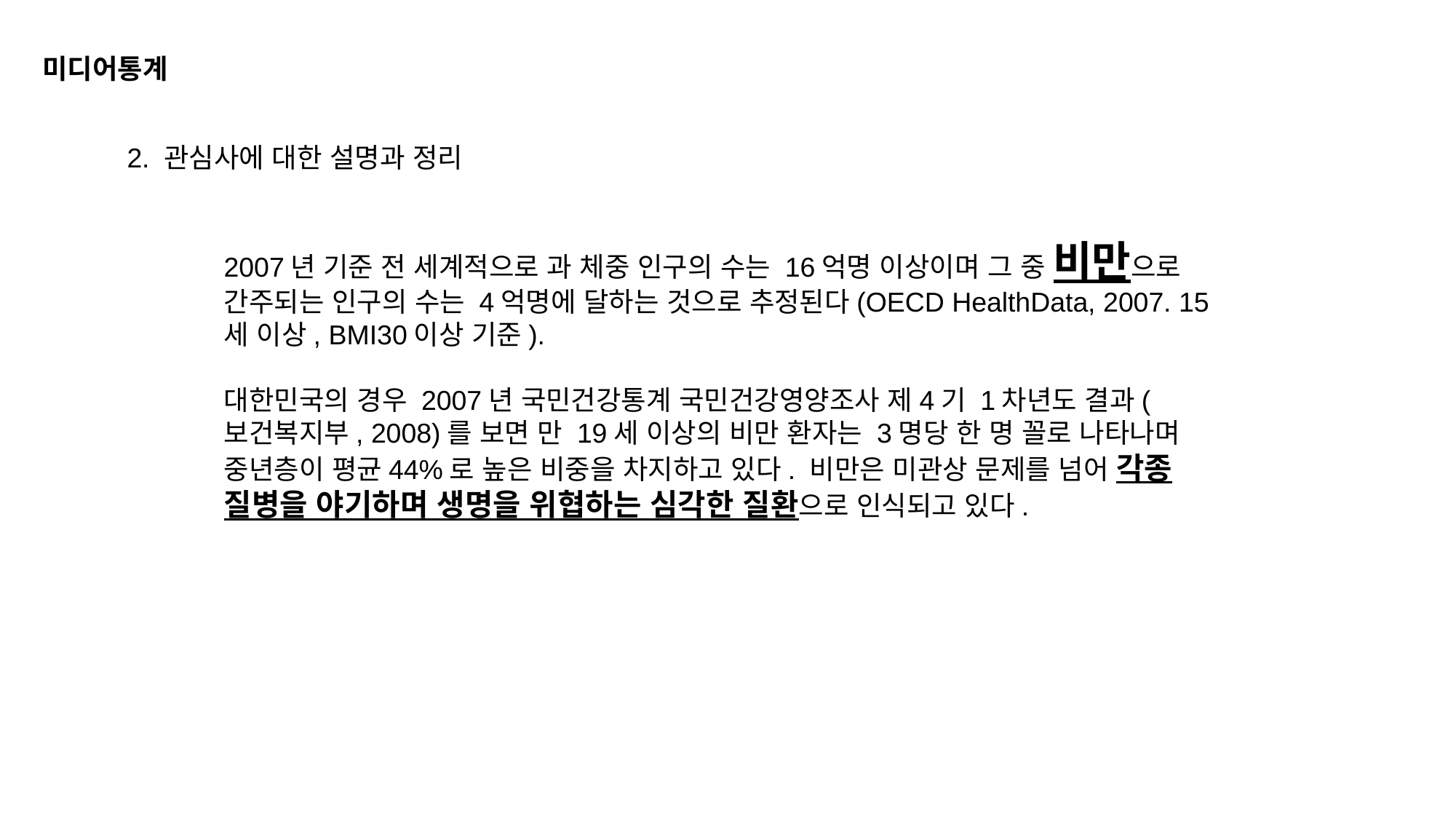

미디어통계
2. 관심사에 대한 설명과 정리
2007년 기준 전 세계적으로 과 체중 인구의 수는 16억명 이상이며 그 중 비만으로 간주되는 인구의 수는 4억명에 달하는 것으로 추정된다(OECD HealthData, 2007. 15세 이상, BMI30이상 기준).

대한민국의 경우 2007년 국민건강통계 국민건강영양조사 제4기 1차년도 결과(보건복지부, 2008)를 보면 만 19세 이상의 비만 환자는 3명당 한 명 꼴로 나타나며 중년층이 평균44%로 높은 비중을 차지하고 있다. 비만은 미관상 문제를 넘어 각종 질병을 야기하며 생명을 위협하는 심각한 질환으로 인식되고 있다.